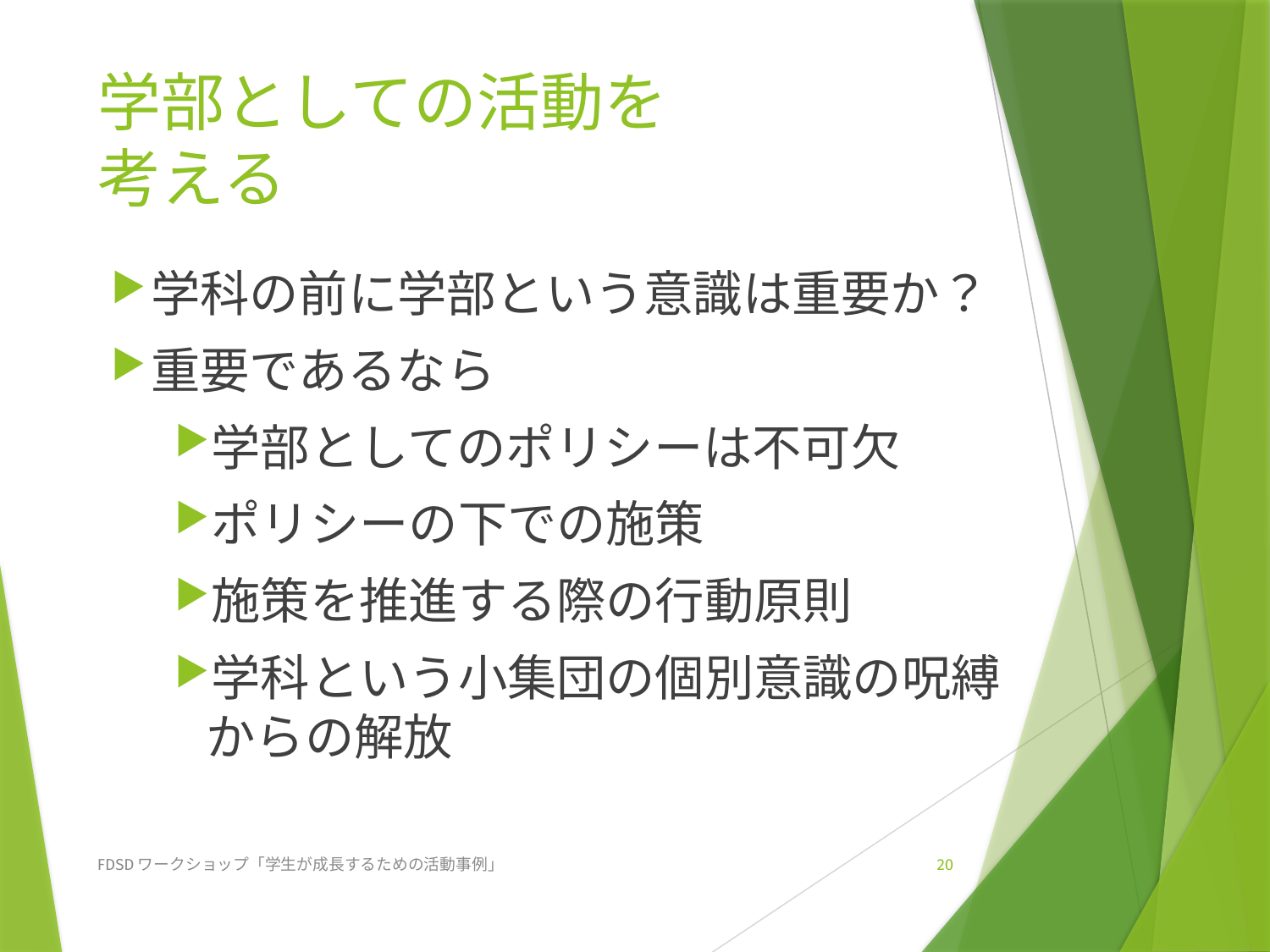

# 学部としての活動を 考える
学科の前に学部という意識は重要か？
重要であるなら
学部としてのポリシーは不可欠
ポリシーの下での施策
施策を推進する際の行動原則
学科という小集団の個別意識の呪縛からの解放
FDSDワークショップ「学生が成長するための活動事例」
20